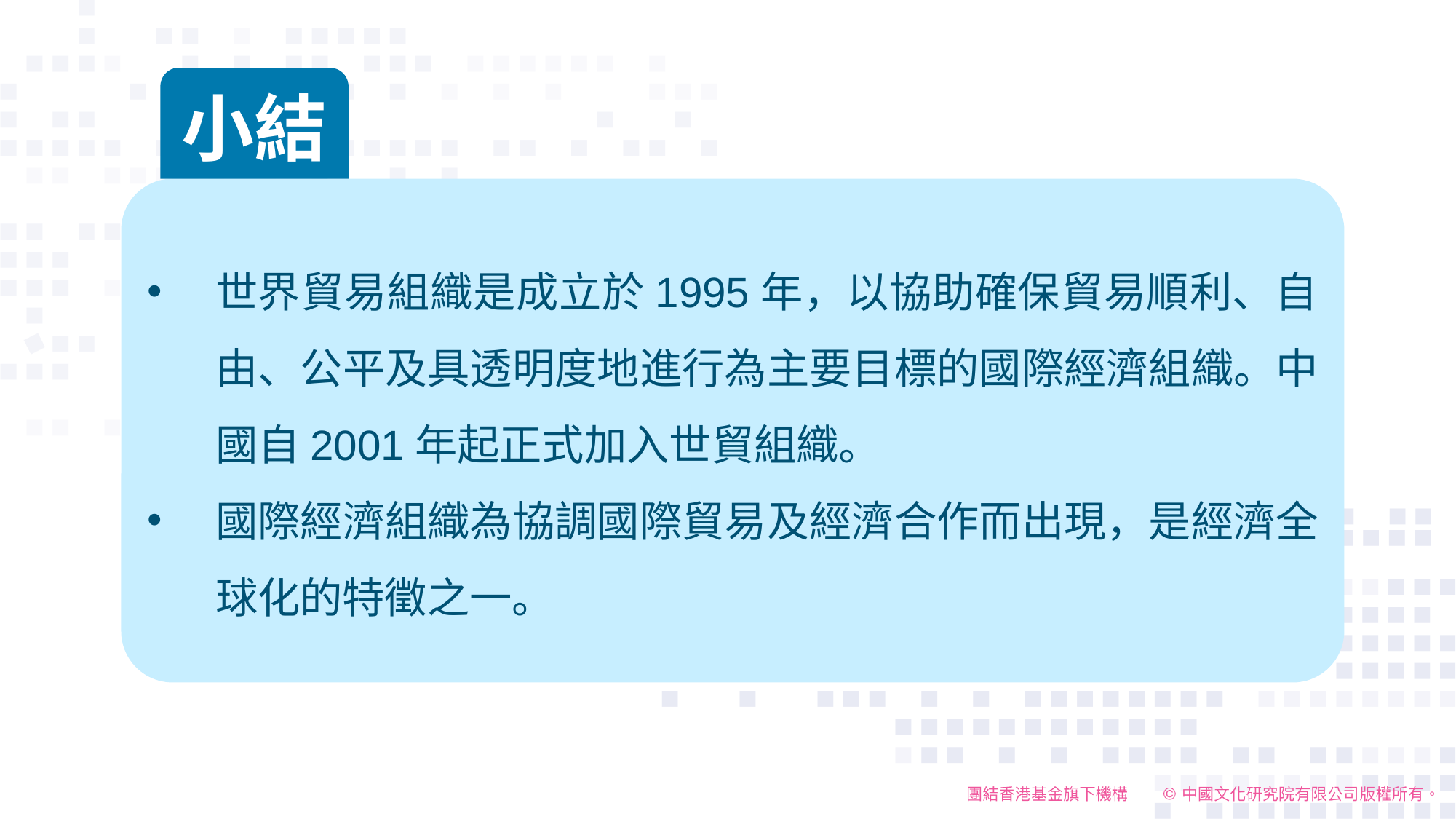

小結
世界貿易組織是成立於1995年，以協助確保貿易順利、自由、公平及具透明度地進行為主要目標的國際經濟組織。中國自2001年起正式加入世貿組織。
國際經濟組織為協調國際貿易及經濟合作而出現，是經濟全球化的特徵之一。